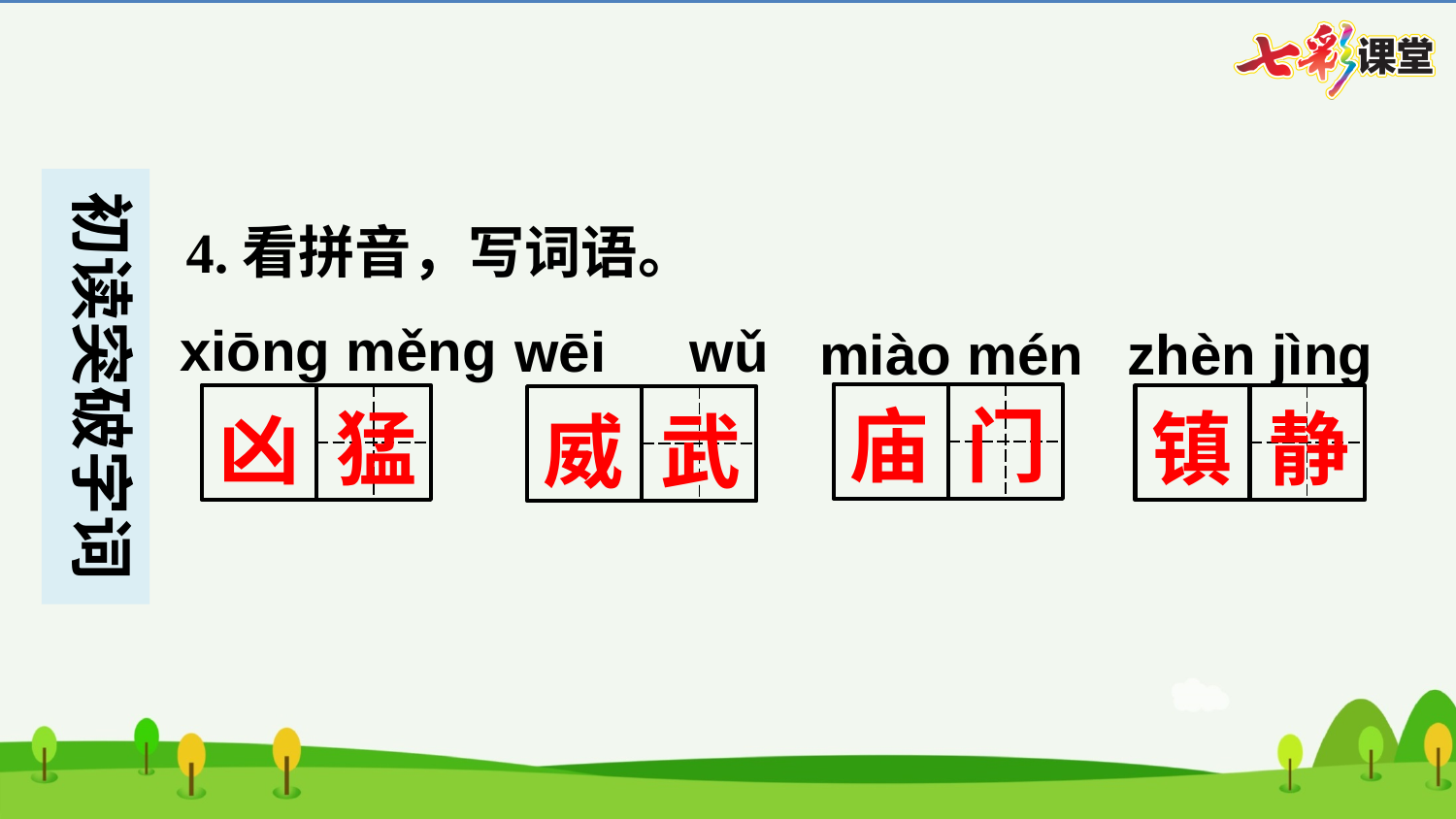

4.看拼音，写词语。
xiōng měng
wēi　wǔ
miào mén
zhèn jìng
呈
现
呈
现
呈
现
呈
现
庙  门
凶  猛
镇  静
威  武